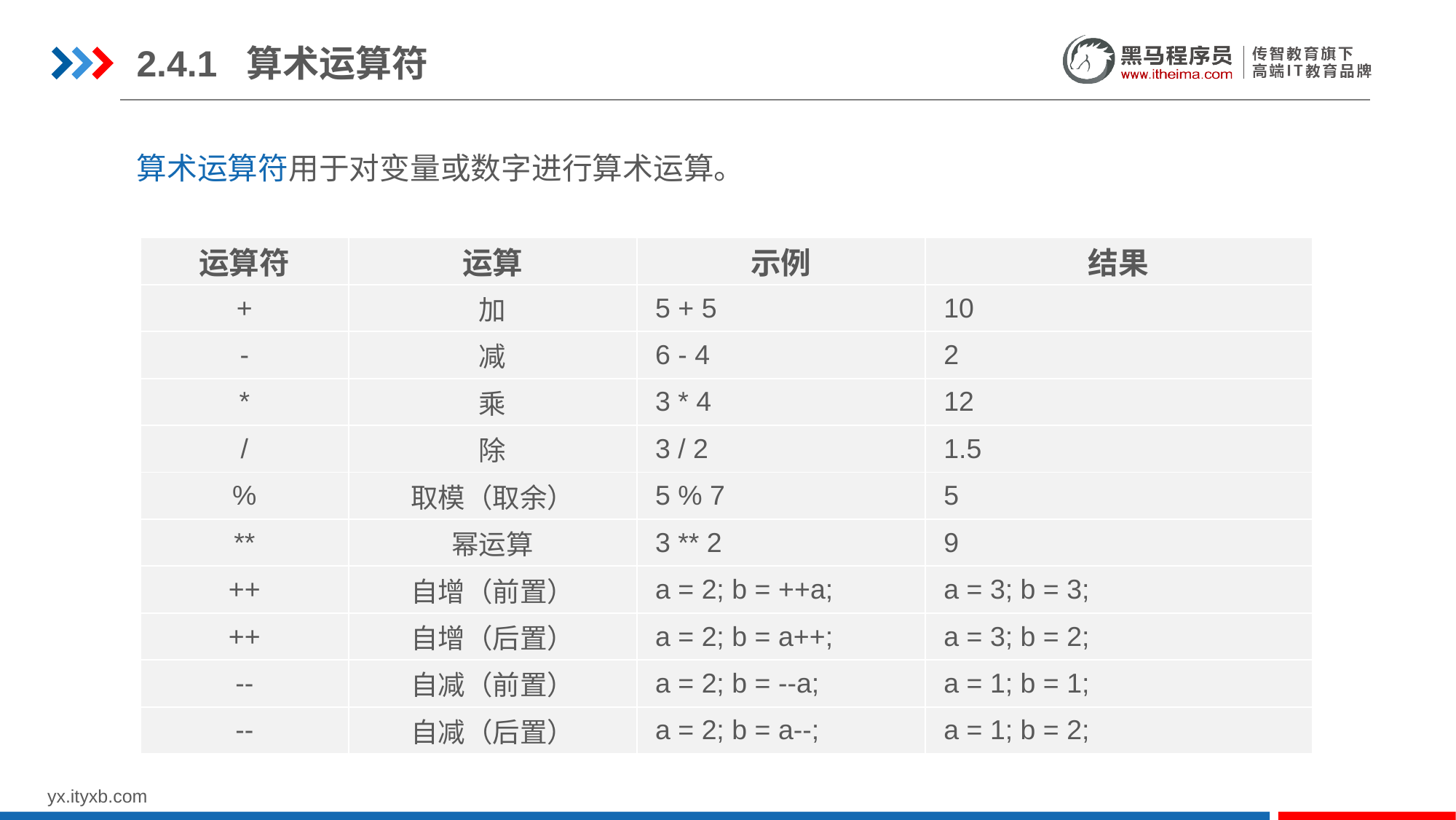

2.4.1  算术运算符
算术运算符用于对变量或数字进行算术运算。

| 运算符 | 运算 | 示例 | 结果 |
| --- | --- | --- | --- |
| + | 加 | 5 + 5 | 10 |
| - | 减 | 6 - 4 | 2 |
| \* | 乘 | 3 \* 4 | 12 |
| / | 除 | 3 / 2 | 1.5 |
| % | 取模（取余） | 5 % 7 | 5 |
| \*\* | 幂运算 | 3 \*\* 2 | 9 |
| ++ | 自增（前置） | a = 2; b = ++a; | a = 3; b = 3; |
| ++ | 自增（后置） | a = 2; b = a++; | a = 3; b = 2; |
| -- | 自减（前置） | a = 2; b = --a; | a = 1; b = 1; |
| -- | 自减（后置） | a = 2; b = a--; | a = 1; b = 2; |